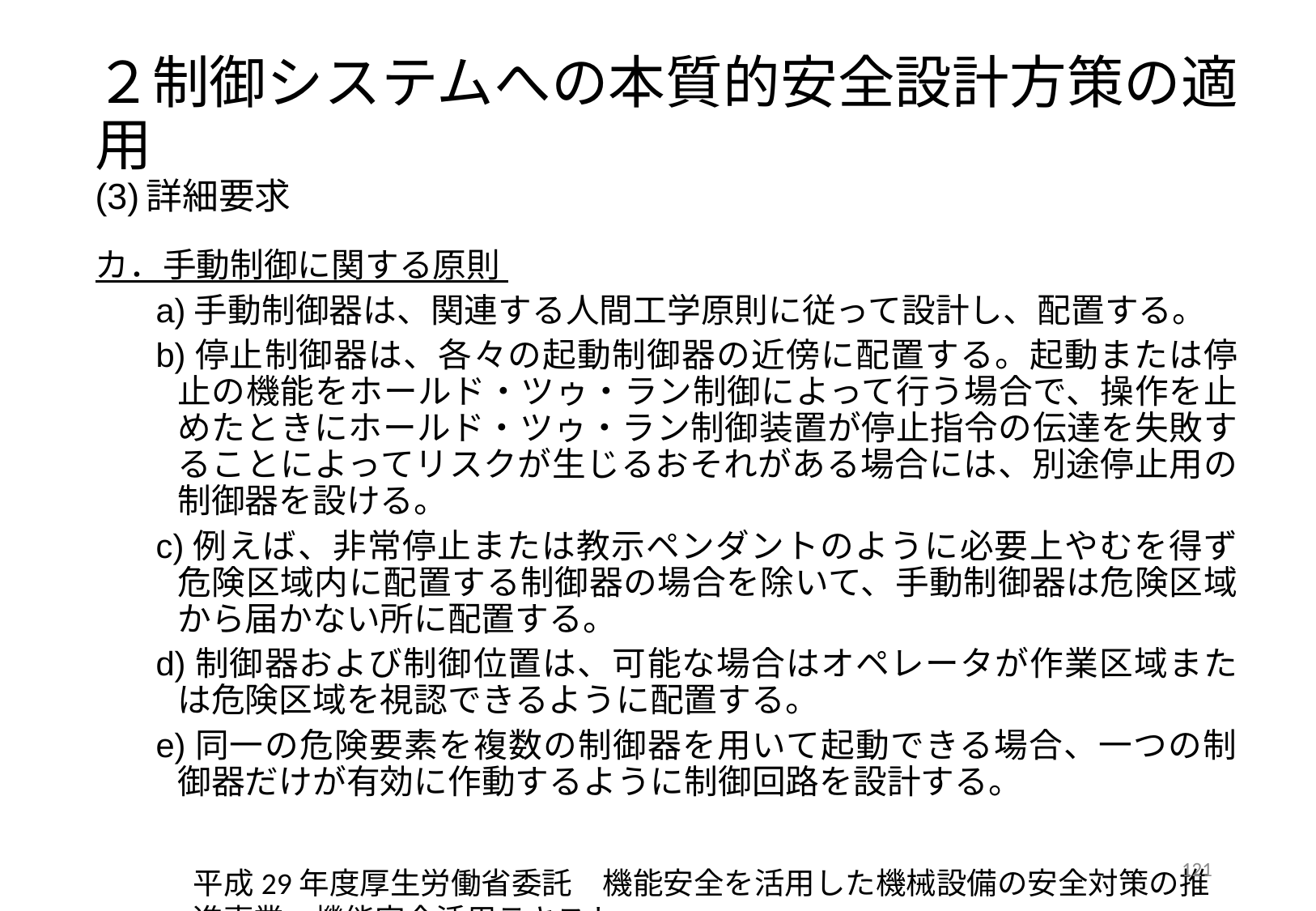

# ２制御システムへの本質的安全設計方策の適用 (3)詳細要求
カ．手動制御に関する原則
a)手動制御器は、関連する人間工学原則に従って設計し、配置する。
b)停止制御器は、各々の起動制御器の近傍に配置する。起動または停止の機能をホールド・ツゥ・ラン制御によって行う場合で、操作を止めたときにホールド・ツゥ・ラン制御装置が停止指令の伝達を失敗することによってリスクが生じるおそれがある場合には、別途停止用の制御器を設ける。
c)例えば、非常停止または教示ペンダントのように必要上やむを得ず危険区域内に配置する制御器の場合を除いて、手動制御器は危険区域から届かない所に配置する。
d)制御器および制御位置は、可能な場合はオペレータが作業区域または危険区域を視認できるように配置する。
e)同一の危険要素を複数の制御器を用いて起動できる場合、一つの制御器だけが有効に作動するように制御回路を設計する。
121
平成29年度厚生労働省委託　機能安全を活用した機械設備の安全対策の推進事業　機能安全活用テキスト